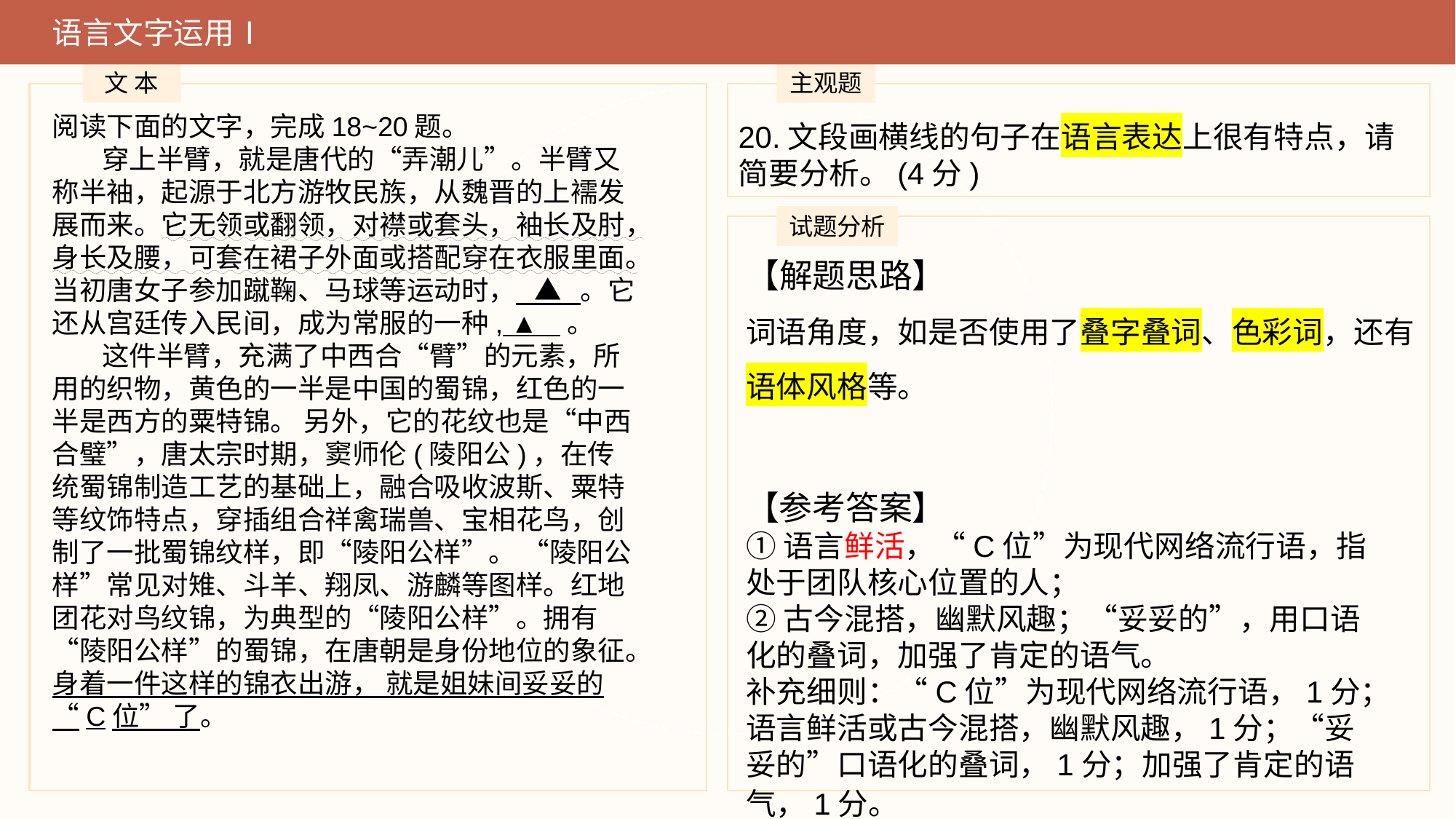

语言文字运用Ⅰ
 文 本
主观题

阅读下面的文字，完成18~20题。
       穿上半臂，就是唐代的“弄潮儿”。半臂又称半袖，起源于北方游牧民族，从魏晋的上襦发展而来。它无领或翻领，对襟或套头，袖长及肘，身长及腰，可套在裙子外面或搭配穿在衣服里面。当初唐女子参加蹴鞠、马球等运动时，   ▲   。它还从宫廷传入民间，成为常服的一种, ▲   。
       这件半臂，充满了中西合“臂”的元素，所用的织物，黄色的一半是中国的蜀锦，红色的一半是西方的粟特锦。 另外，它的花纹也是“中西合璧”，唐太宗时期，窦师伦(陵阳公)，在传统蜀锦制造工艺的基础上，融合吸收波斯、粟特等纹饰特点，穿插组合祥禽瑞兽、宝相花鸟，创制了一批蜀锦纹样，即“陵阳公样”。 “陵阳公样”常见对雉、斗羊、翔凤、游麟等图样。红地团花对鸟纹锦，为典型的“陵阳公样”。拥有“陵阳公样”的蜀锦，在唐朝是身份地位的象征。身着一件这样的锦衣出游， 就是姐妹间妥妥的“C位” 了。
20.文段画横线的句子在语言表达上很有特点，请简要分析。(4分)
试题分析

【解题思路】
词语角度，如是否使用了叠字叠词、色彩词，还有语体风格等。
【参考答案】
①语言鲜活，“C位”为现代网络流行语，指处于团队核心位置的人；
②古今混搭，幽默风趣；“妥妥的”，用口语化的叠词，加强了肯定的语气。
补充细则：“C位”为现代网络流行语，1分；语言鲜活或古今混搭，幽默风趣，1分；“妥妥的”口语化的叠词，1分；加强了肯定的语气，1分。